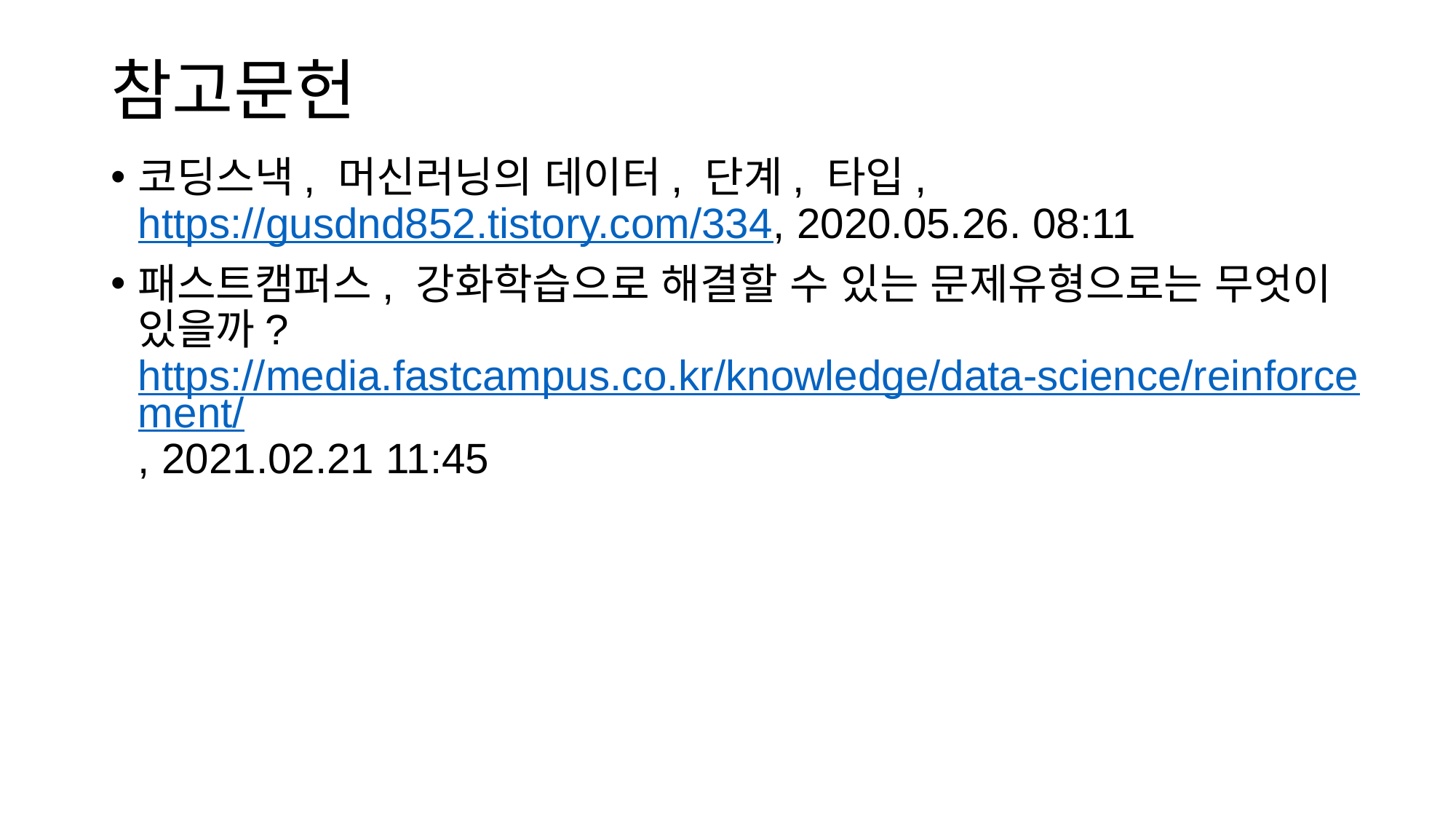

# 참고문헌
코딩스낵, 머신러닝의 데이터, 단계, 타입, https://gusdnd852.tistory.com/334, 2020.05.26. 08:11
패스트캠퍼스, 강화학습으로 해결할 수 있는 문제유형으로는 무엇이 있을까? https://media.fastcampus.co.kr/knowledge/data-science/reinforcement/, 2021.02.21 11:45